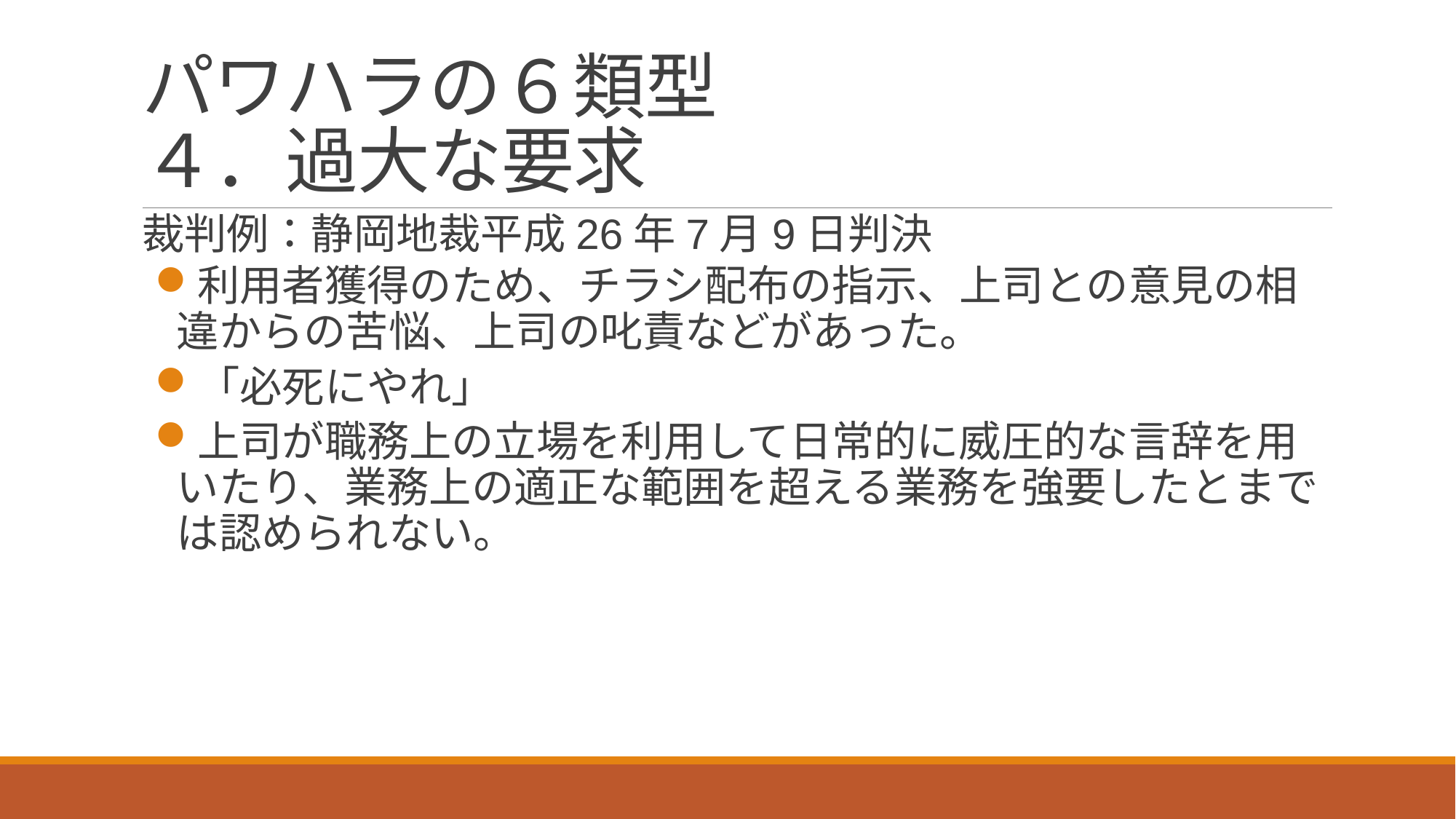

# パワハラの６類型 ４．過大な要求
裁判例：静岡地裁平成26年7月9日判決
利用者獲得のため、チラシ配布の指示、上司との意見の相違からの苦悩、上司の叱責などがあった。
「必死にやれ」
上司が職務上の立場を利用して日常的に威圧的な言辞を用いたり、業務上の適正な範囲を超える業務を強要したとまでは認められない。